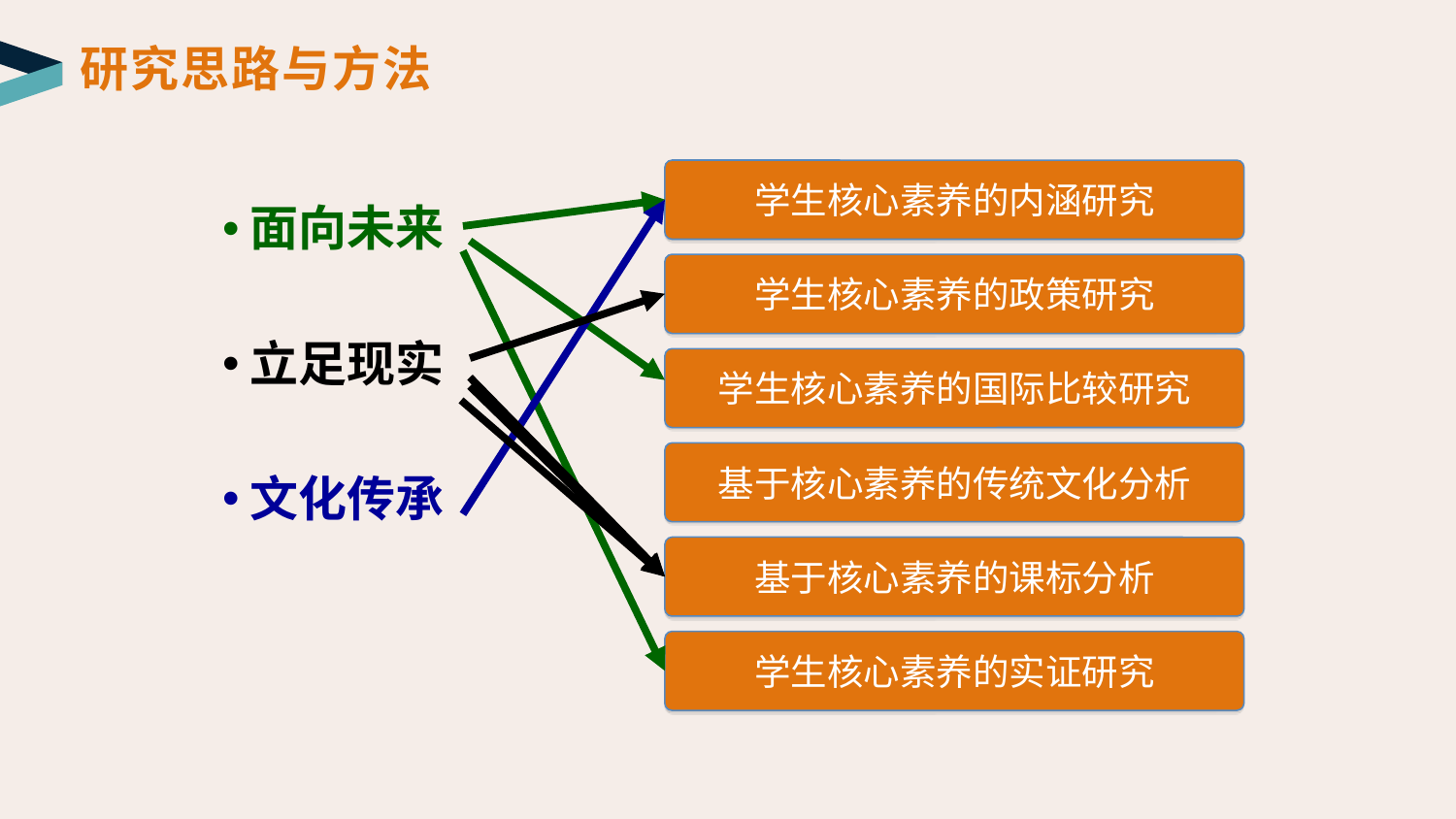

研究思路与方法

面向未来

立足现实

文化传承

学生核心素养的内涵研究
学生核心素养的政策研究
学生核心素养的国际比较研究
基于核心素养的传统文化分析
基于核心素养的课标分析
学生核心素养的实证研究